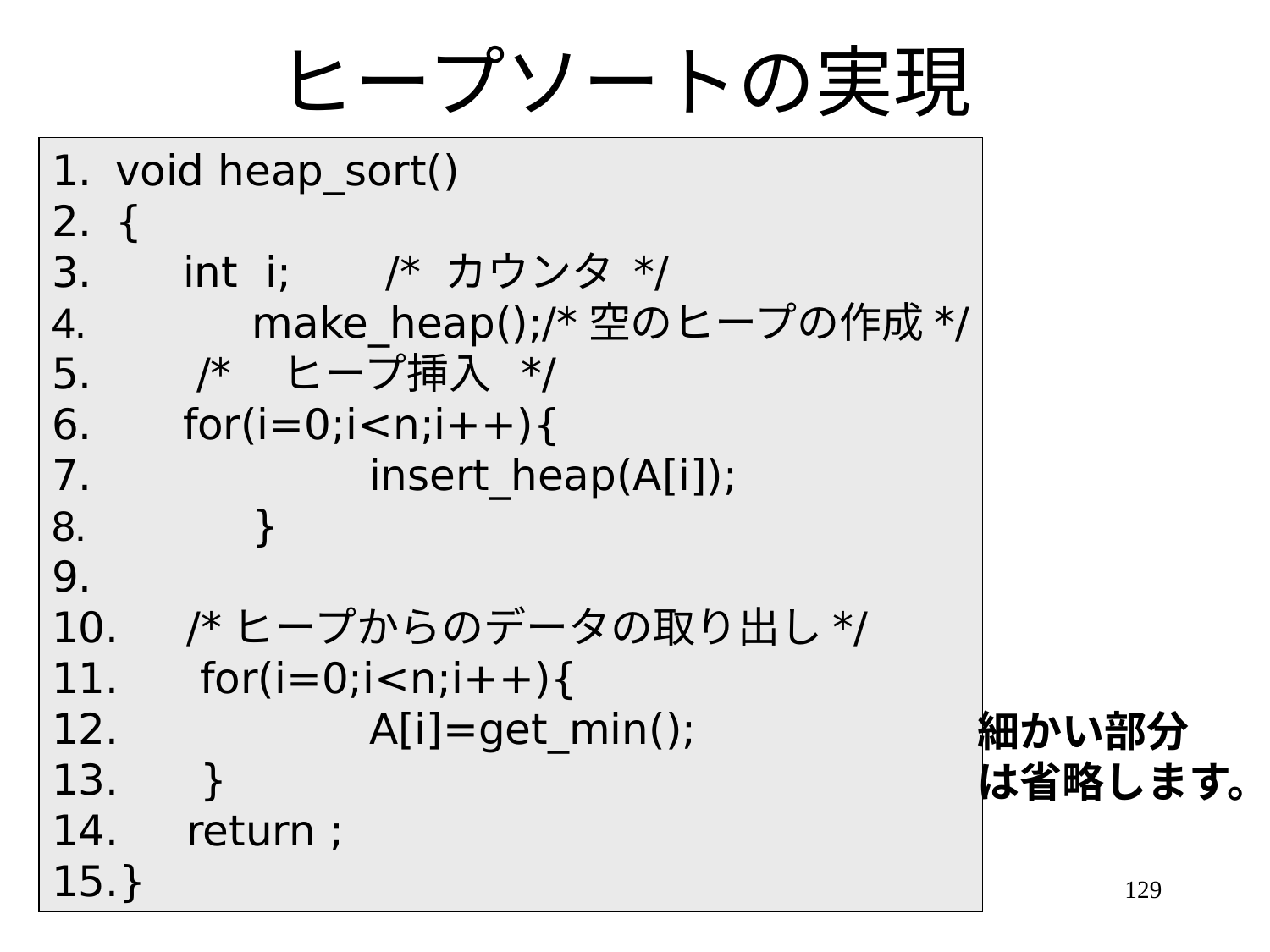

# ヒープソートの実現
void heap_sort()
{
     int  i;       /* カウンタ */
　　　make_heap();/*空のヒープの作成*/
      /*   ヒープ挿入  */
     for(i=0;i<n;i++){
		insert_heap(A[i]);
　　　}

     /*ヒープからのデータの取り出し*/
      for(i=0;i<n;i++){
		A[i]=get_min();
      }
     return ;
}
細かい部分
は省略します。
129